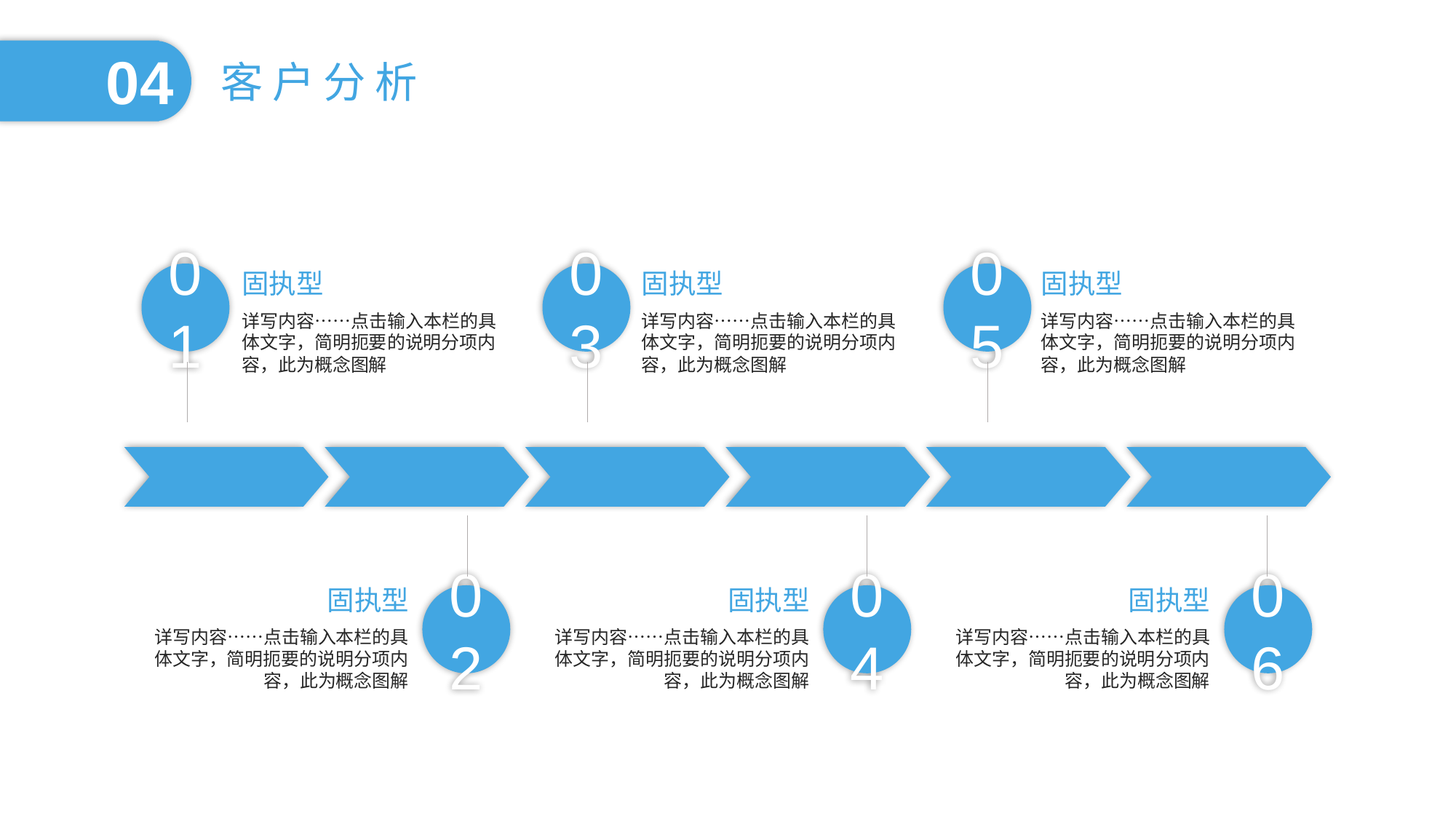

04

客户分析
固执型
详写内容……点击输入本栏的具体文字，简明扼要的说明分项内容，此为概念图解
固执型
详写内容……点击输入本栏的具体文字，简明扼要的说明分项内容，此为概念图解
固执型
详写内容……点击输入本栏的具体文字，简明扼要的说明分项内容，此为概念图解
01
03
05

固执型
详写内容……点击输入本栏的具体文字，简明扼要的说明分项内容，此为概念图解
固执型
详写内容……点击输入本栏的具体文字，简明扼要的说明分项内容，此为概念图解
固执型
详写内容……点击输入本栏的具体文字，简明扼要的说明分项内容，此为概念图解
02
04
06